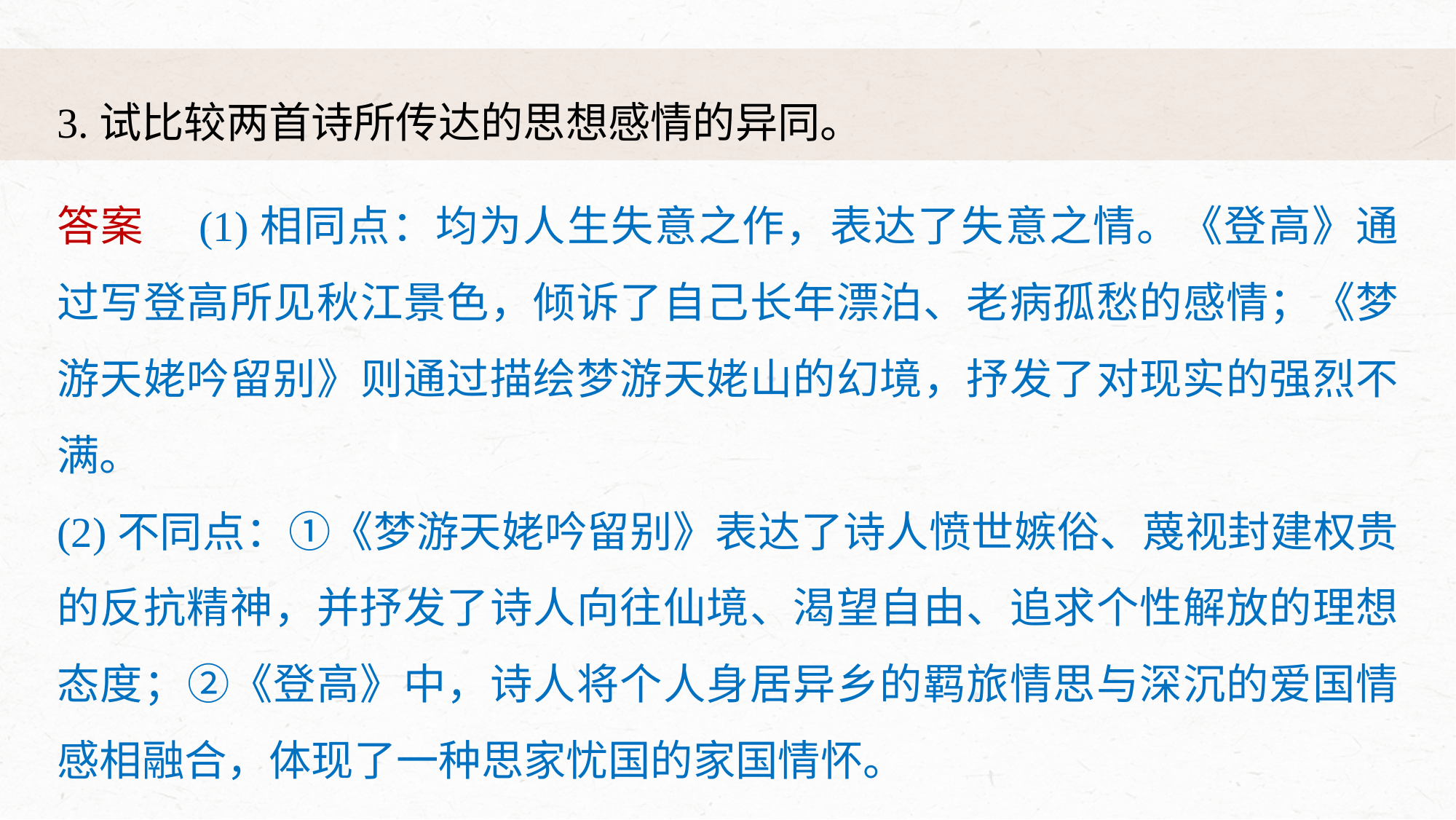

3.试比较两首诗所传达的思想感情的异同。
答案　(1)相同点：均为人生失意之作，表达了失意之情。《登高》通过写登高所见秋江景色，倾诉了自己长年漂泊、老病孤愁的感情；《梦游天姥吟留别》则通过描绘梦游天姥山的幻境，抒发了对现实的强烈不满。
(2)不同点：①《梦游天姥吟留别》表达了诗人愤世嫉俗、蔑视封建权贵的反抗精神，并抒发了诗人向往仙境、渴望自由、追求个性解放的理想态度；②《登高》中，诗人将个人身居异乡的羁旅情思与深沉的爱国情感相融合，体现了一种思家忧国的家国情怀。